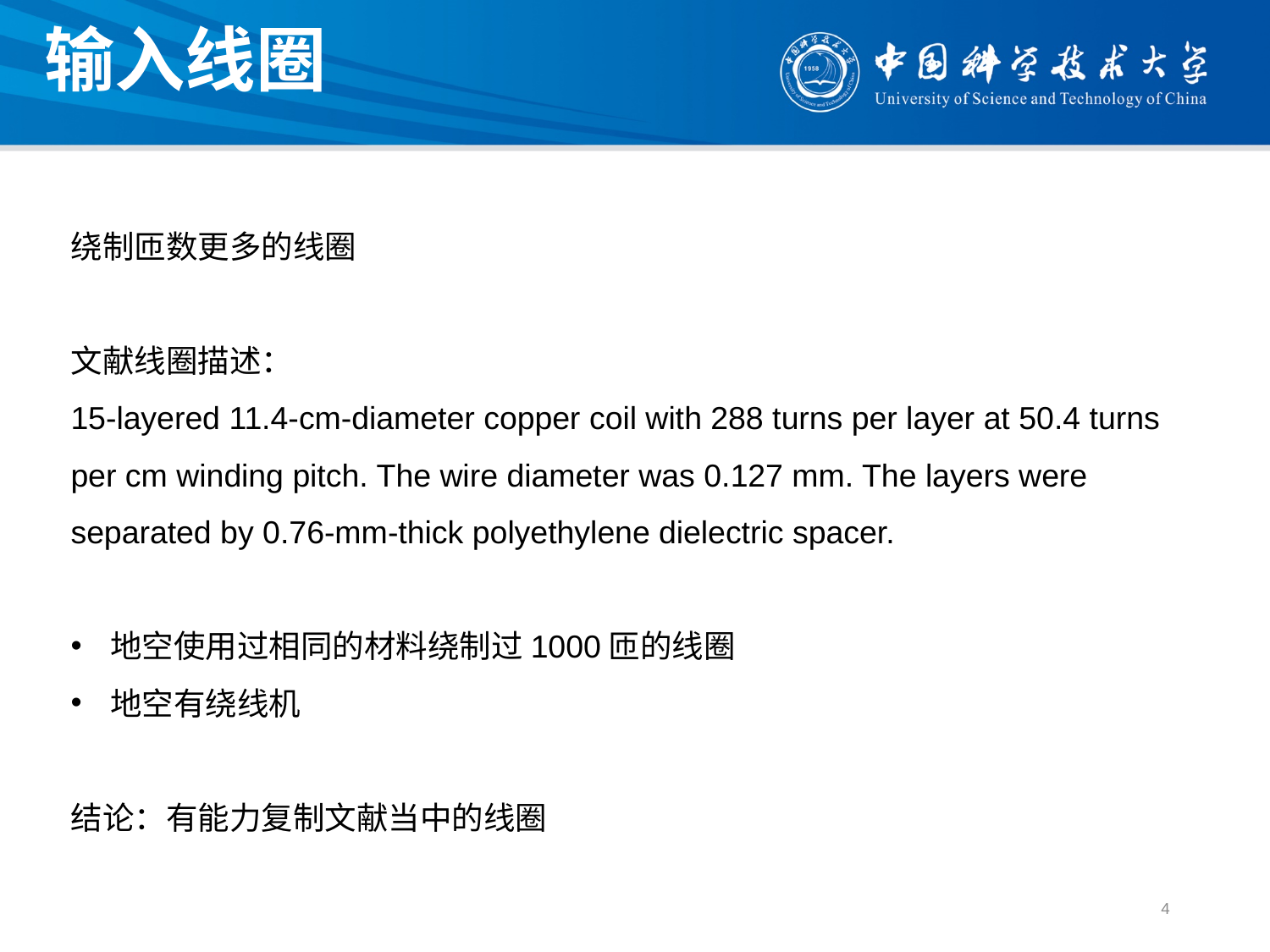

输入线圈
绕制匝数更多的线圈

文献线圈描述：
15-layered 11.4-cm-diameter copper coil with 288 turns per layer at 50.4 turns per cm winding pitch. The wire diameter was 0.127 mm. The layers were separated by 0.76-mm-thick polyethylene dielectric spacer.

地空使用过相同的材料绕制过1000匝的线圈
地空有绕线机

结论：有能力复制文献当中的线圈
4